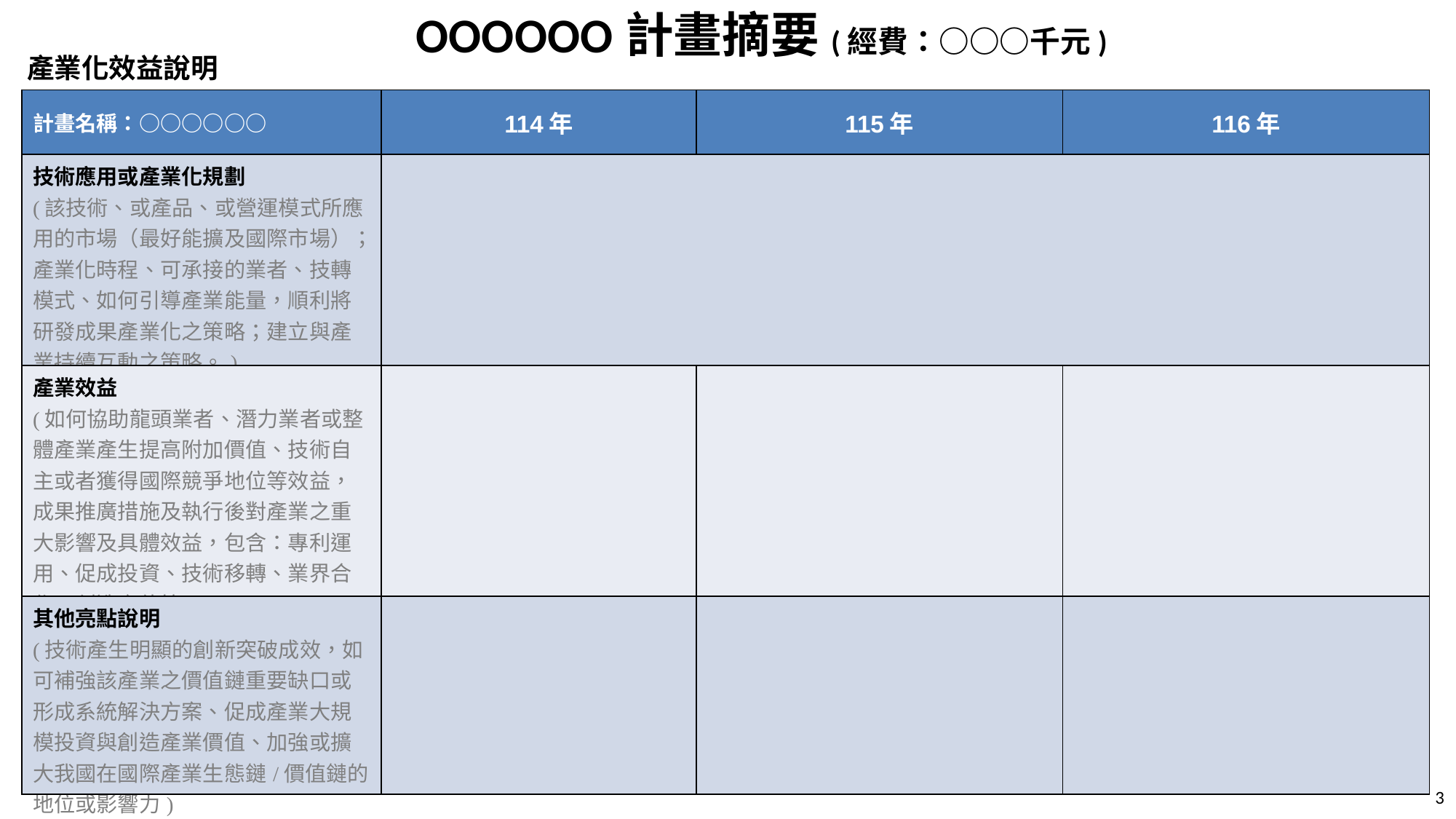

OOOOOO計畫摘要(經費：○○○千元)
產業化效益說明
| 計畫名稱：○○○○○○ | 114年 | 115年 | 116年 |
| --- | --- | --- | --- |
| 技術應用或產業化規劃 (該技術、或產品、或營運模式所應用的市場（最好能擴及國際市場）；產業化時程、可承接的業者、技轉模式、如何引導產業能量，順利將研發成果產業化之策略；建立與產業持續互動之策略。) |  |  |  |
| 產業效益 (如何協助龍頭業者、潛力業者或整體產業產生提高附加價值、技術自主或者獲得國際競爭地位等效益，成果推廣措施及執行後對產業之重大影響及具體效益，包含：專利運用、促成投資、技術移轉、業界合作、創造產值等…) |  |  |  |
| 其他亮點說明 (技術產生明顯的創新突破成效，如可補強該產業之價值鏈重要缺口或形成系統解決方案、促成產業大規模投資與創造產業價值、加強或擴大我國在國際產業生態鏈/價值鏈的地位或影響力) |  |  |  |
3